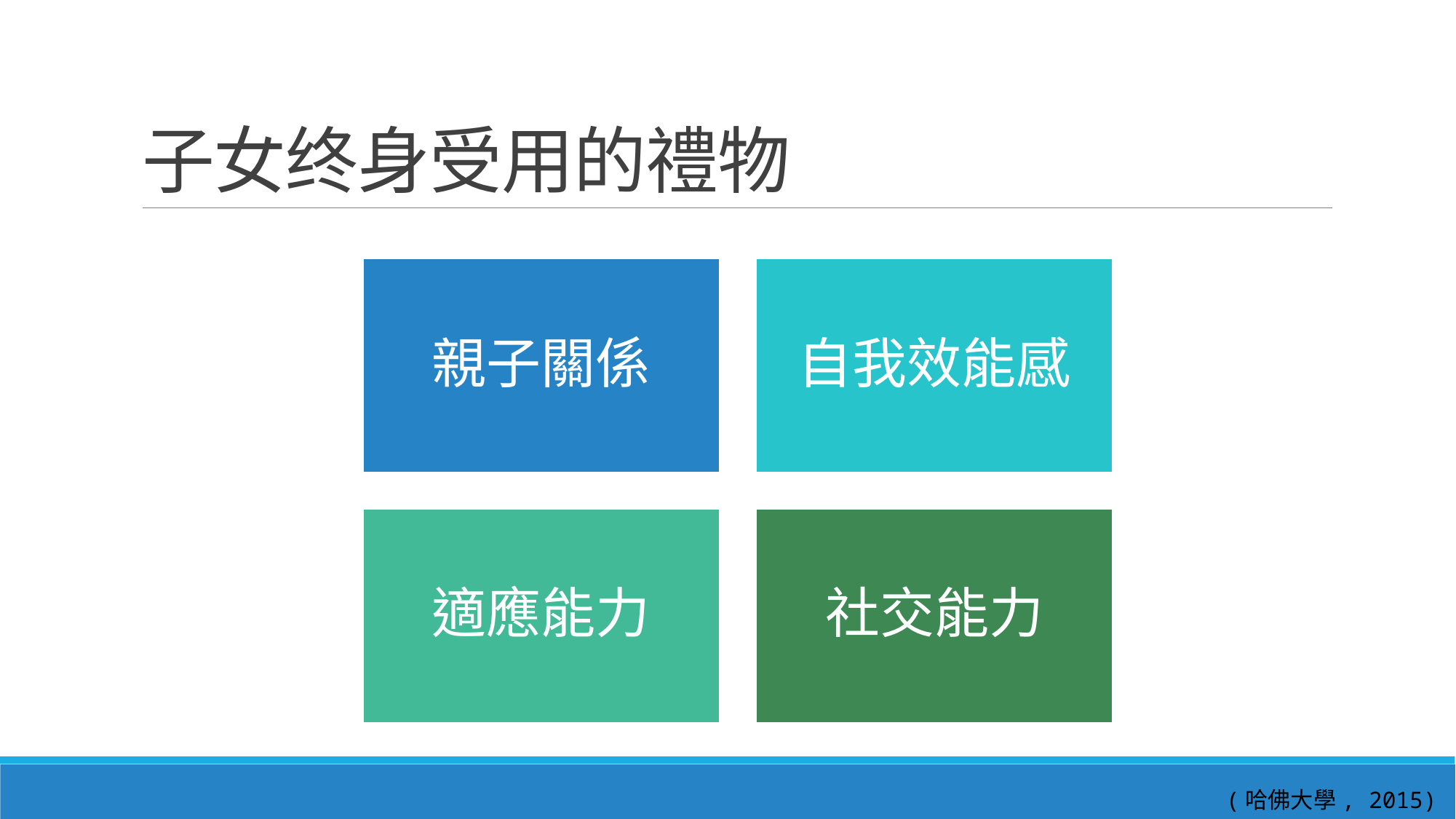

# 子女终身受用的禮物
親子關係
自我效能感
適應能力
社交能力
(哈佛大學, 2015)